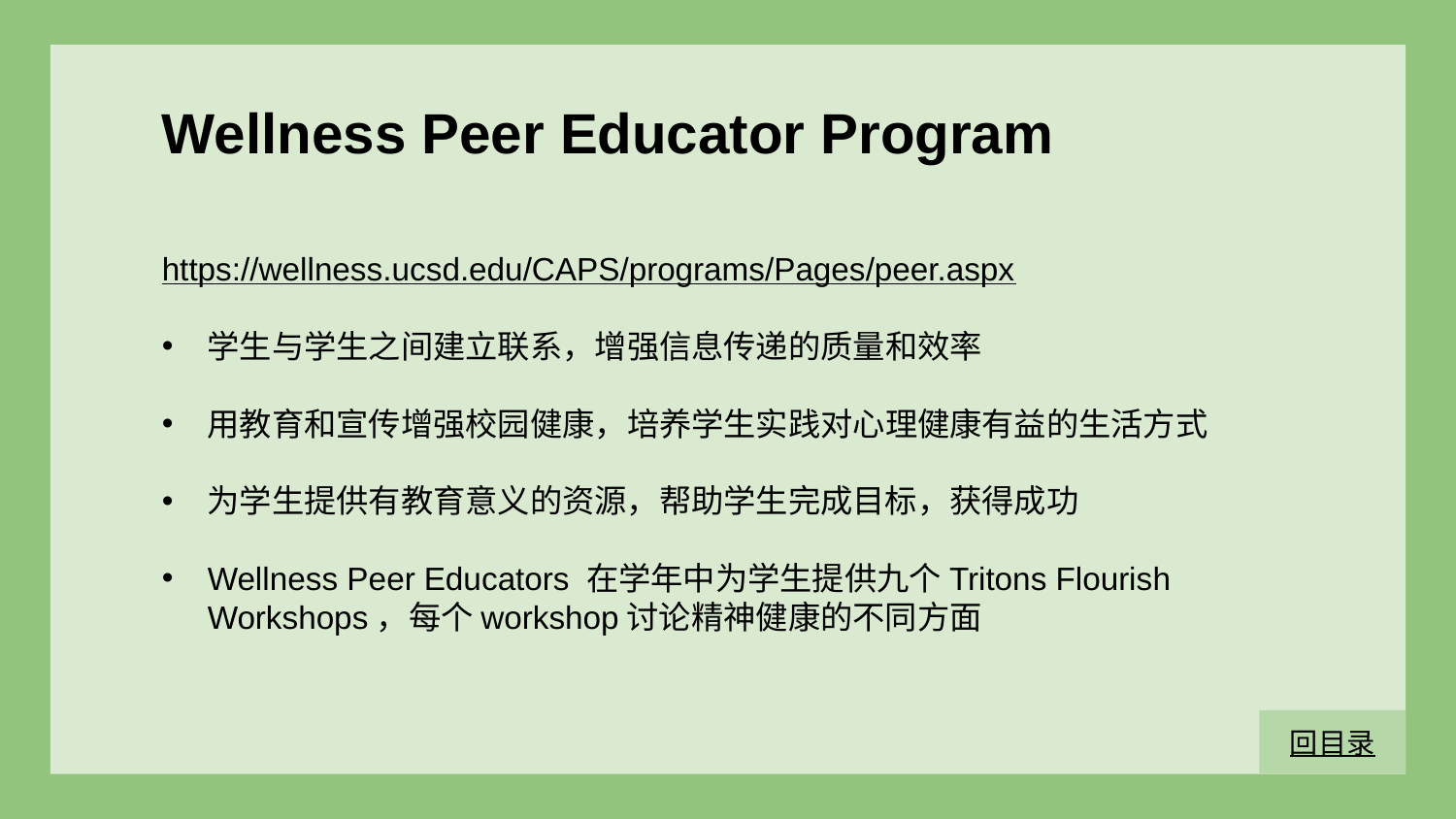

Wellness Peer Educator Program
https://wellness.ucsd.edu/CAPS/programs/Pages/peer.aspx

学生与学生之间建立联系，增强信息传递的质量和效率

用教育和宣传增强校园健康，培养学生实践对心理健康有益的生活方式

为学生提供有教育意义的资源，帮助学生完成目标，获得成功

Wellness Peer Educators 在学年中为学生提供九个Tritons Flourish Workshops，每个workshop讨论精神健康的不同方面

回目录